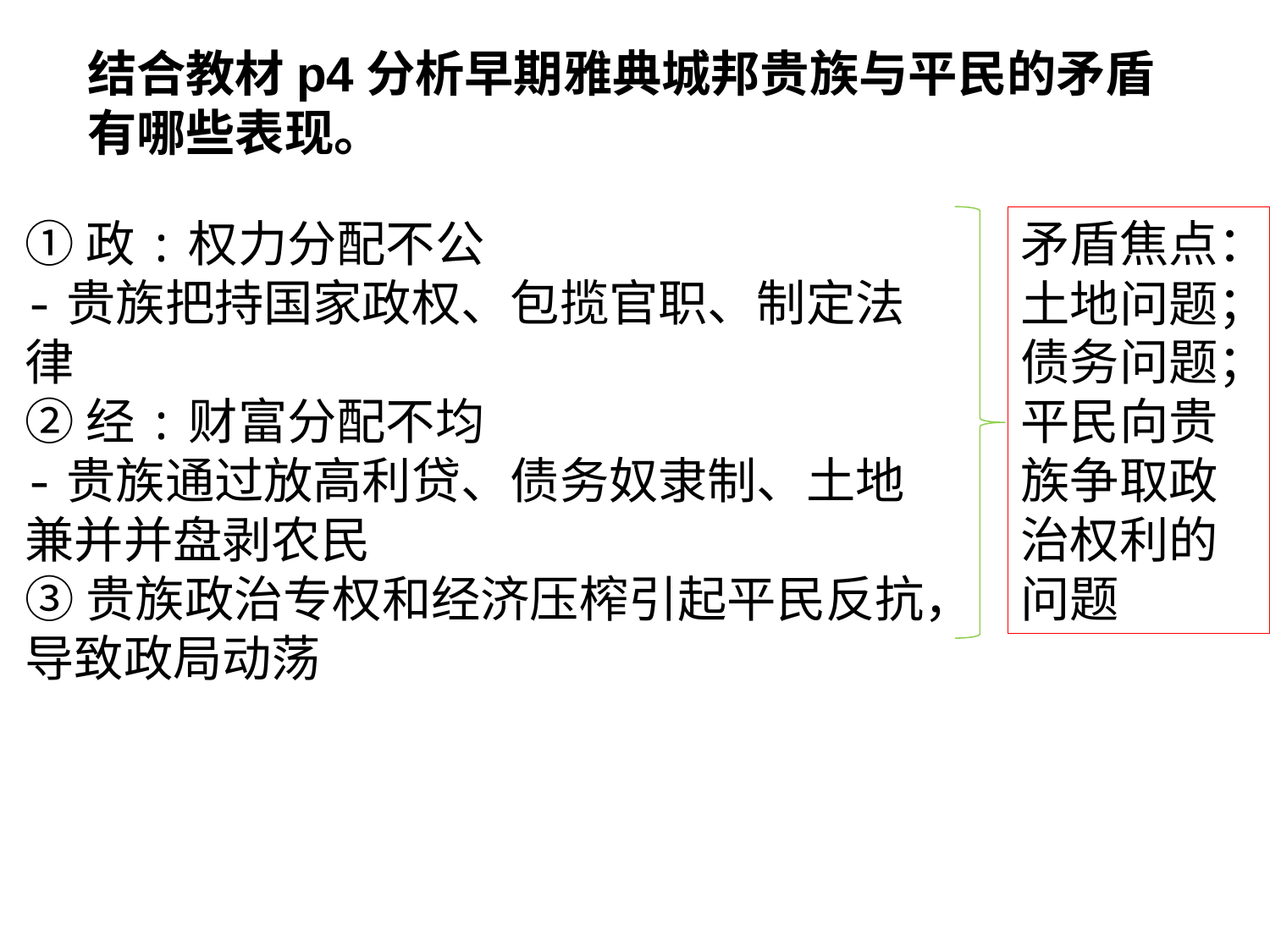

结合教材p4分析早期雅典城邦贵族与平民的矛盾有哪些表现。
①政:权力分配不公
-贵族把持国家政权、包揽官职、制定法律
②经:财富分配不均
-贵族通过放高利贷、债务奴隶制、土地兼并并盘剥农民
③贵族政治专权和经济压榨引起平民反抗，导致政局动荡

矛盾焦点：
土地问题；债务问题；平民向贵族争取政治权利的问题